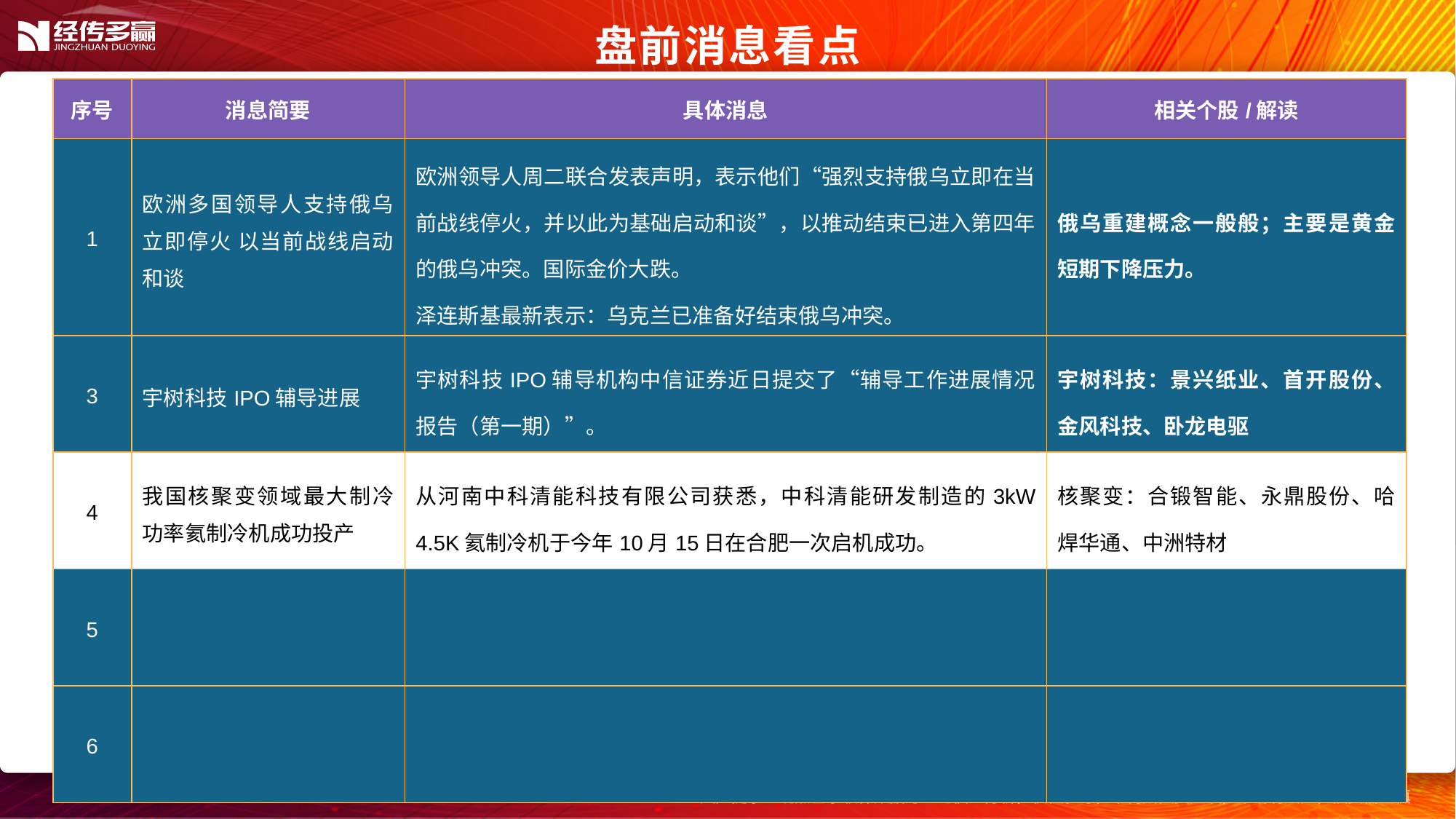

盘前消息看点
| 序号 | 消息简要 | 具体消息 | 相关个股/解读 |
| --- | --- | --- | --- |
| 1 | 欧洲多国领导人支持俄乌立即停火 以当前战线启动和谈 | 欧洲领导人周二联合发表声明，表示他们“强烈支持俄乌立即在当前战线停火，并以此为基础启动和谈”，以推动结束已进入第四年的俄乌冲突。​国际金价大跌。 泽连斯基最新表示：乌克兰已准备好结束俄乌冲突。 | 俄乌重建概念一般般；主要是黄金短期下降压力。 |
| 3 | 宇树科技IPO辅导进展 | 宇树科技IPO辅导机构中信证券近日提交了“辅导工作进展情况报告（第一期）”。 | 宇树科技：景兴纸业、首开股份、金风科技、卧龙电驱 |
| 4 | 我国核聚变领域最大制冷功率氦制冷机成功投产 | 从河南中科清能科技有限公司获悉，中科清能研发制造的3kW 4.5K氦制冷机于今年10月15日在合肥一次启机成功。 | 核聚变：合锻智能、永鼎股份、哈焊华通、中洲特材 |
| 5 |  |  |  |
| 6 |  |  |  |